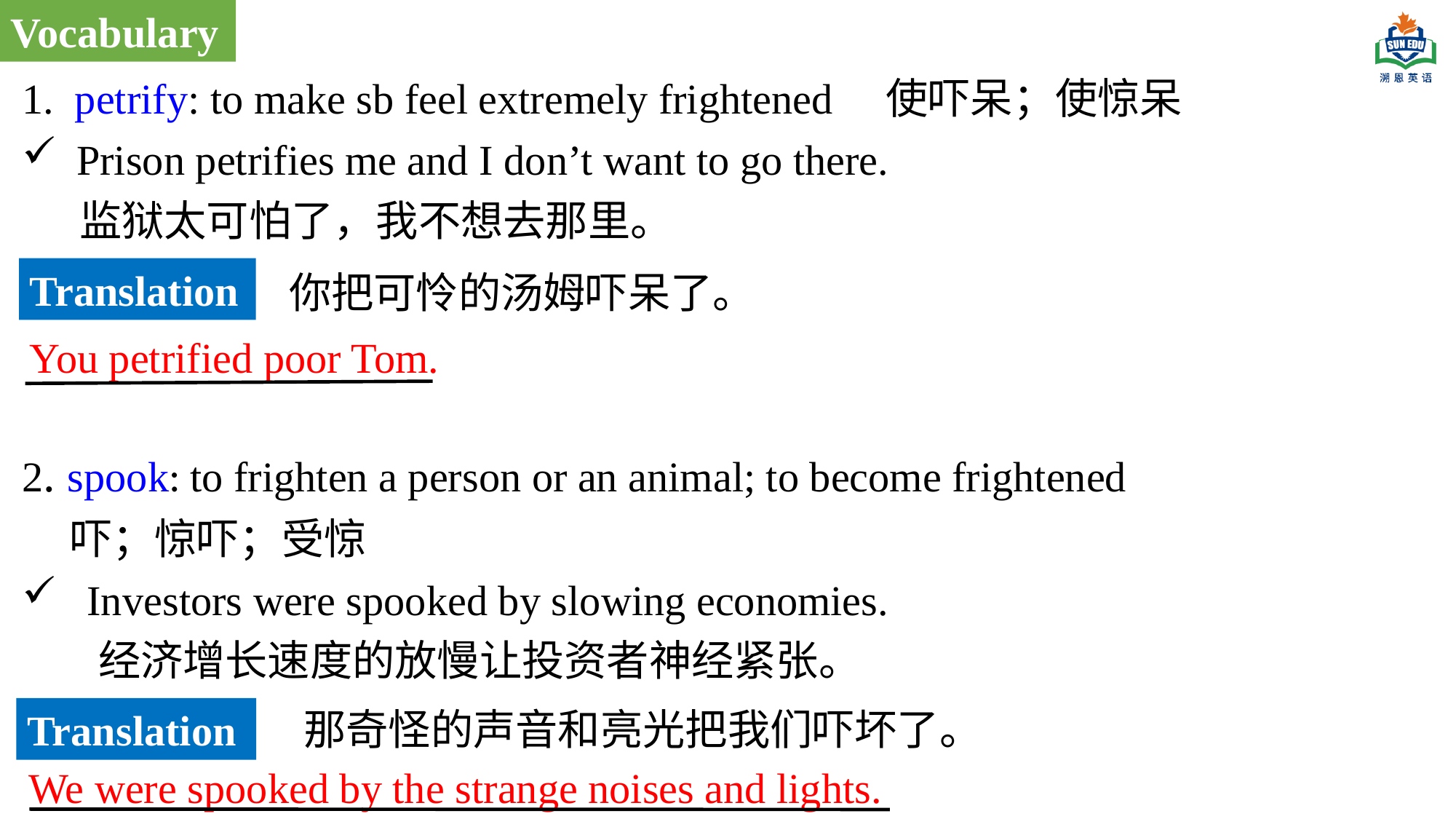

Vocabulary
1.  petrify: to make sb feel extremely frightened    使吓呆；使惊呆
Prison petrifies me and I don’t want to go there.
     监狱太可怕了，我不想去那里。

2. spook: to frighten a person or an animal; to become frightened
    吓；惊吓；受惊
 Investors were spooked by slowing economies.
       经济增长速度的放慢让投资者神经紧张。
Translation
你把可怜的汤姆吓呆了。
You petrified poor Tom.
那奇怪的声音和亮光把我们吓坏了。
Translation
We were spooked by the strange noises and lights.